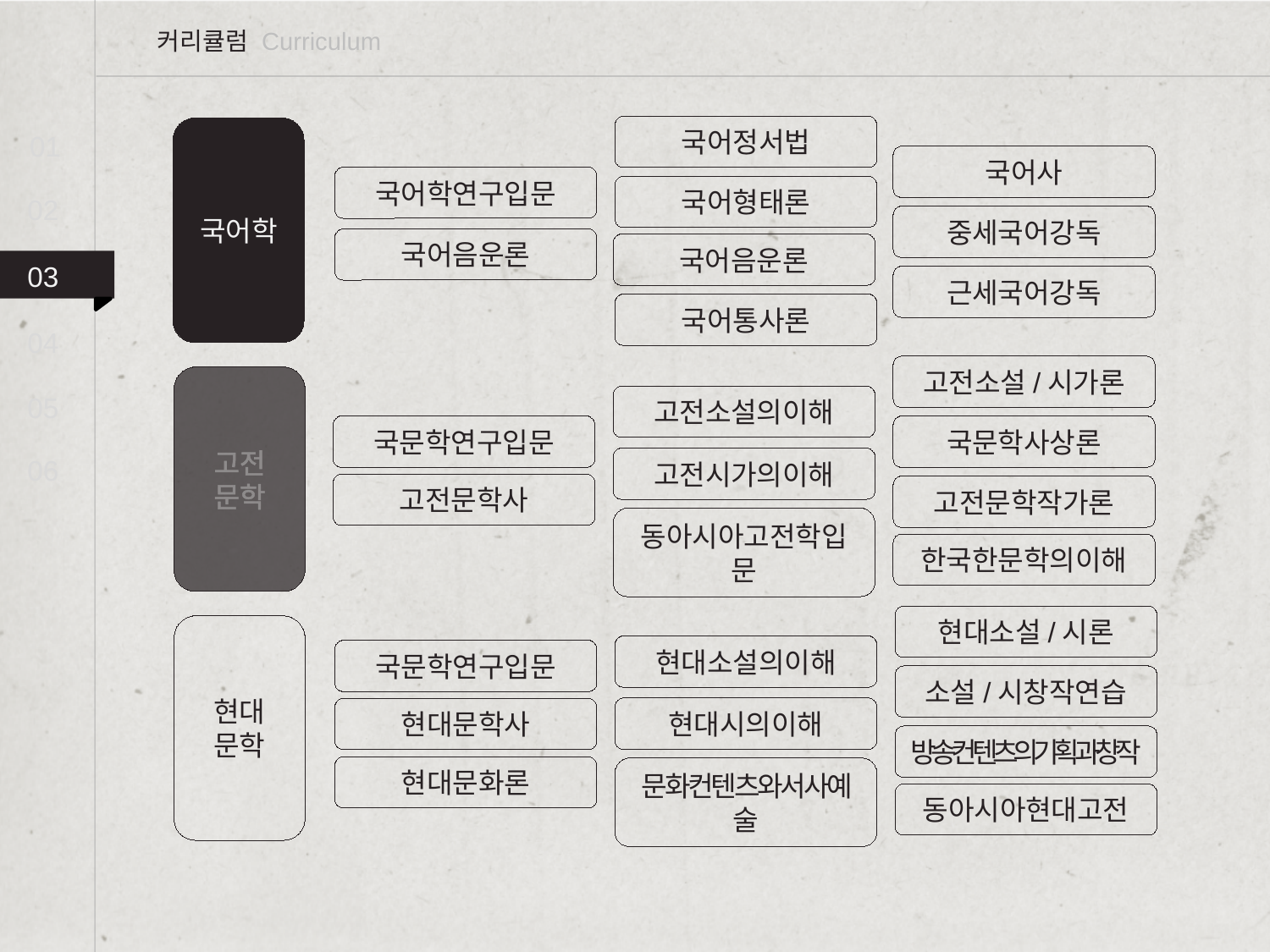

커리큘럼 Curriculum
국어정서법

국어학

01
국어사
국어학연구입문
국어형태론
02
중세국어강독
국어음운론
국어음운론

03
근세국어강독
국어통사론

04
고전소설/시가론
고전
문학
05
고전소설의이해
국문학연구입문
국문학사상론
06
고전시가의이해
고전문학사
고전문학작가론
동아시아고전학입문
한국한문학의이해
현대소설/시론
현대
문학
현대소설의이해
국문학연구입문
소설/시창작연습
현대시의이해
현대문학사
방송컨텐츠의기획과창작
현대문화론
문화컨텐츠와서사예술
동아시아현대고전